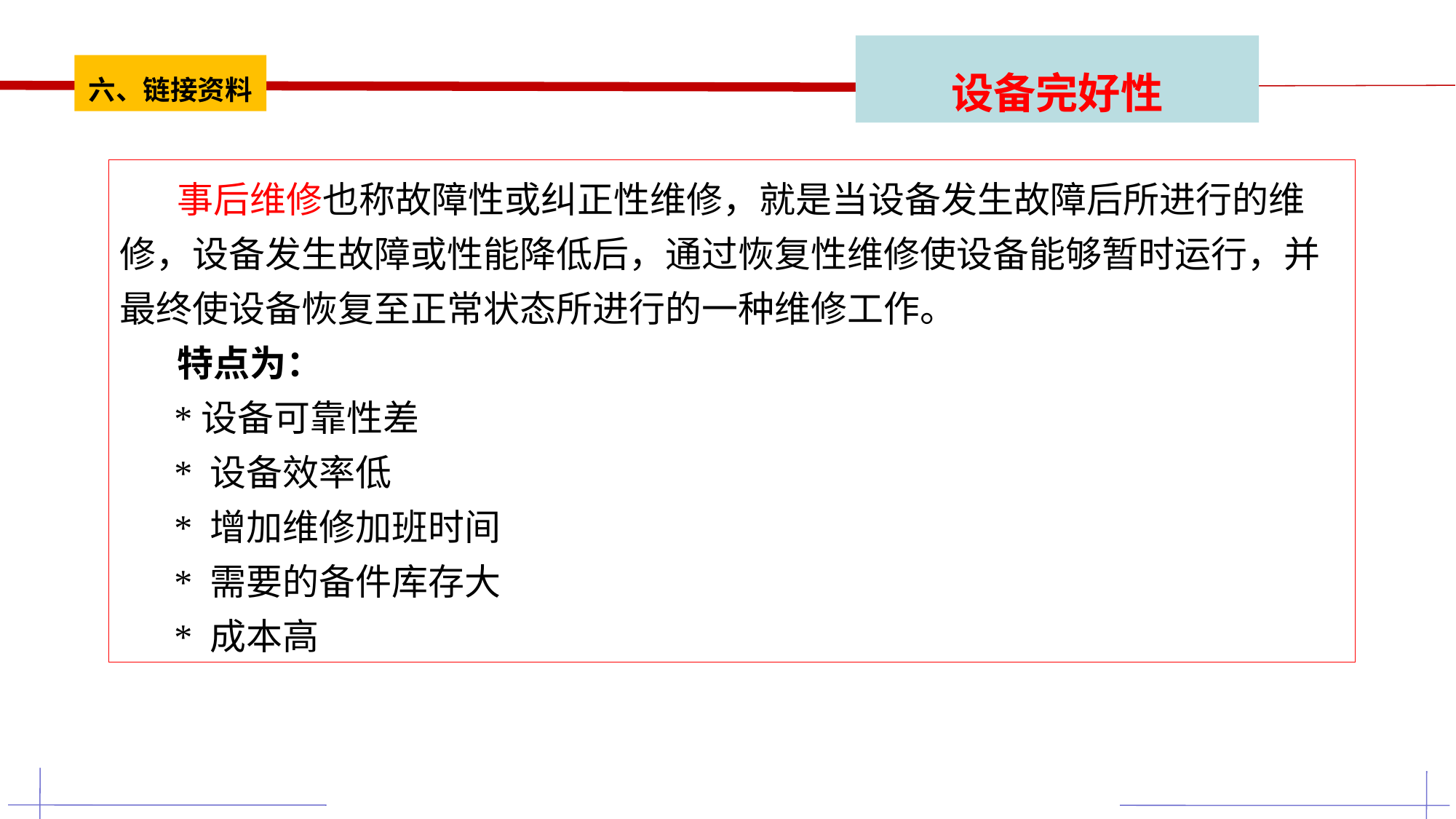

设备完好性
六、链接资料
      事后维修也称故障性或纠正性维修，就是当设备发生故障后所进行的维修，设备发生故障或性能降低后，通过恢复性维修使设备能够暂时运行，并最终使设备恢复至正常状态所进行的一种维修工作。
      特点为：
      *设备可靠性差
      * 设备效率低
      * 增加维修加班时间
      * 需要的备件库存大
      * 成本高